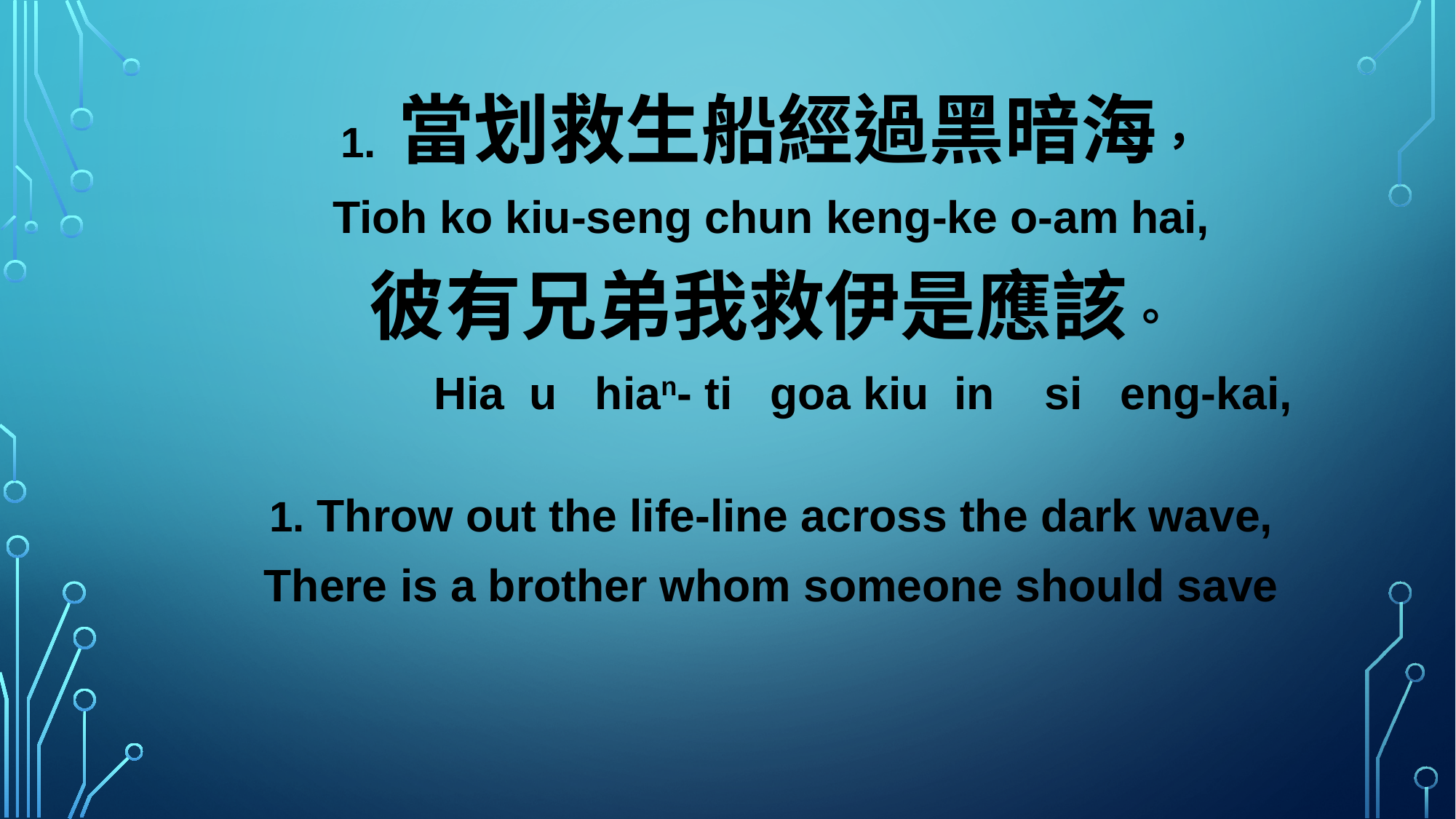

1. 當划救生船經過黑暗海，
Tioh ko kiu-seng chun keng-ke o-am hai,
彼有兄弟我救伊是應該。
               Hia  u   hian- ti   goa kiu  in    si   eng-kai,

1. Throw out the life-line across the dark wave,
There is a brother whom someone should save